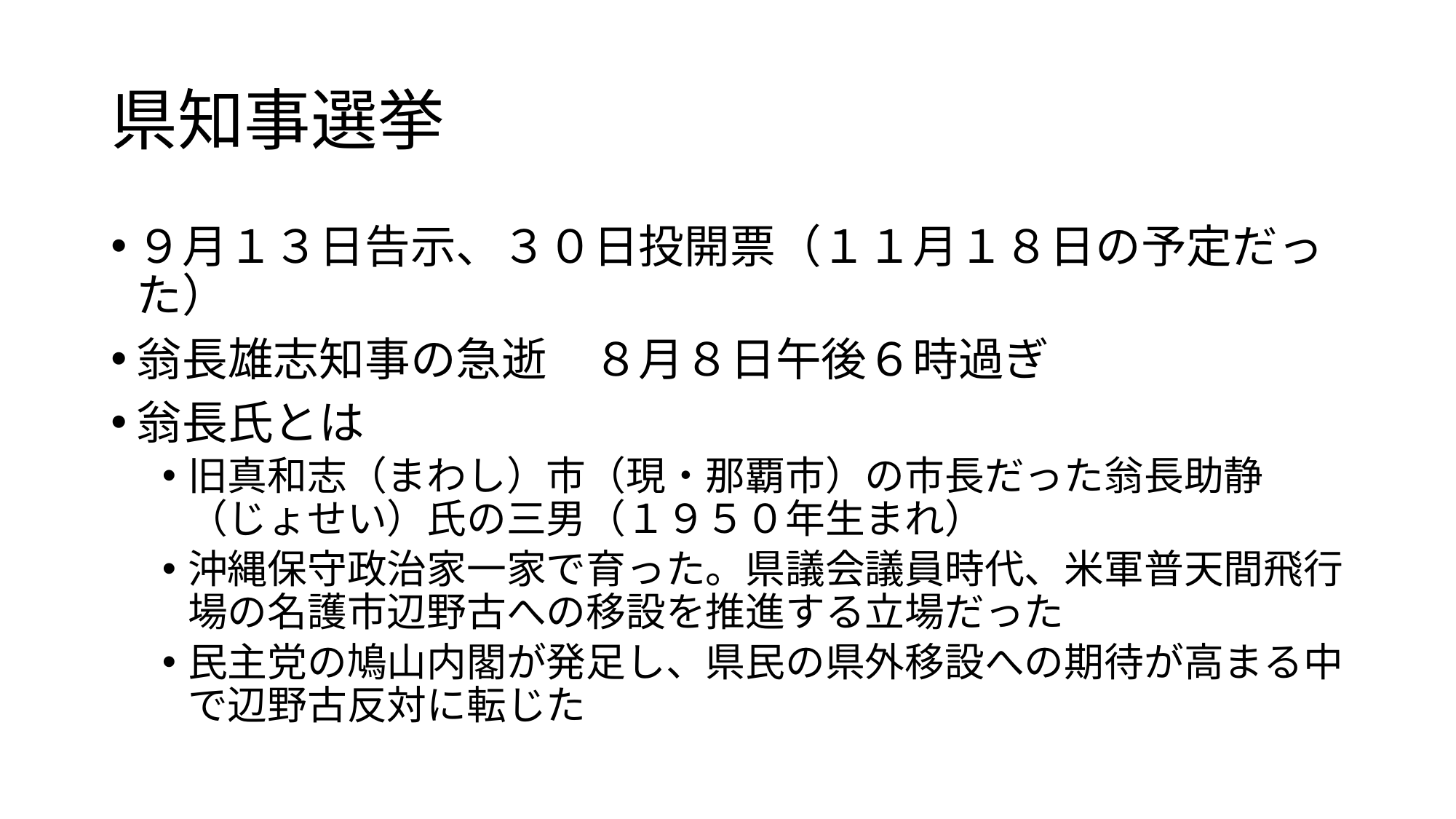

# 県知事選挙
９月１３日告示、３０日投開票（１１月１８日の予定だった）
翁長雄志知事の急逝　８月８日午後６時過ぎ
翁長氏とは
旧真和志（まわし）市（現・那覇市）の市長だった翁長助静（じょせい）氏の三男（１９５０年生まれ）
沖縄保守政治家一家で育った。県議会議員時代、米軍普天間飛行場の名護市辺野古への移設を推進する立場だった
民主党の鳩山内閣が発足し、県民の県外移設への期待が高まる中で辺野古反対に転じた